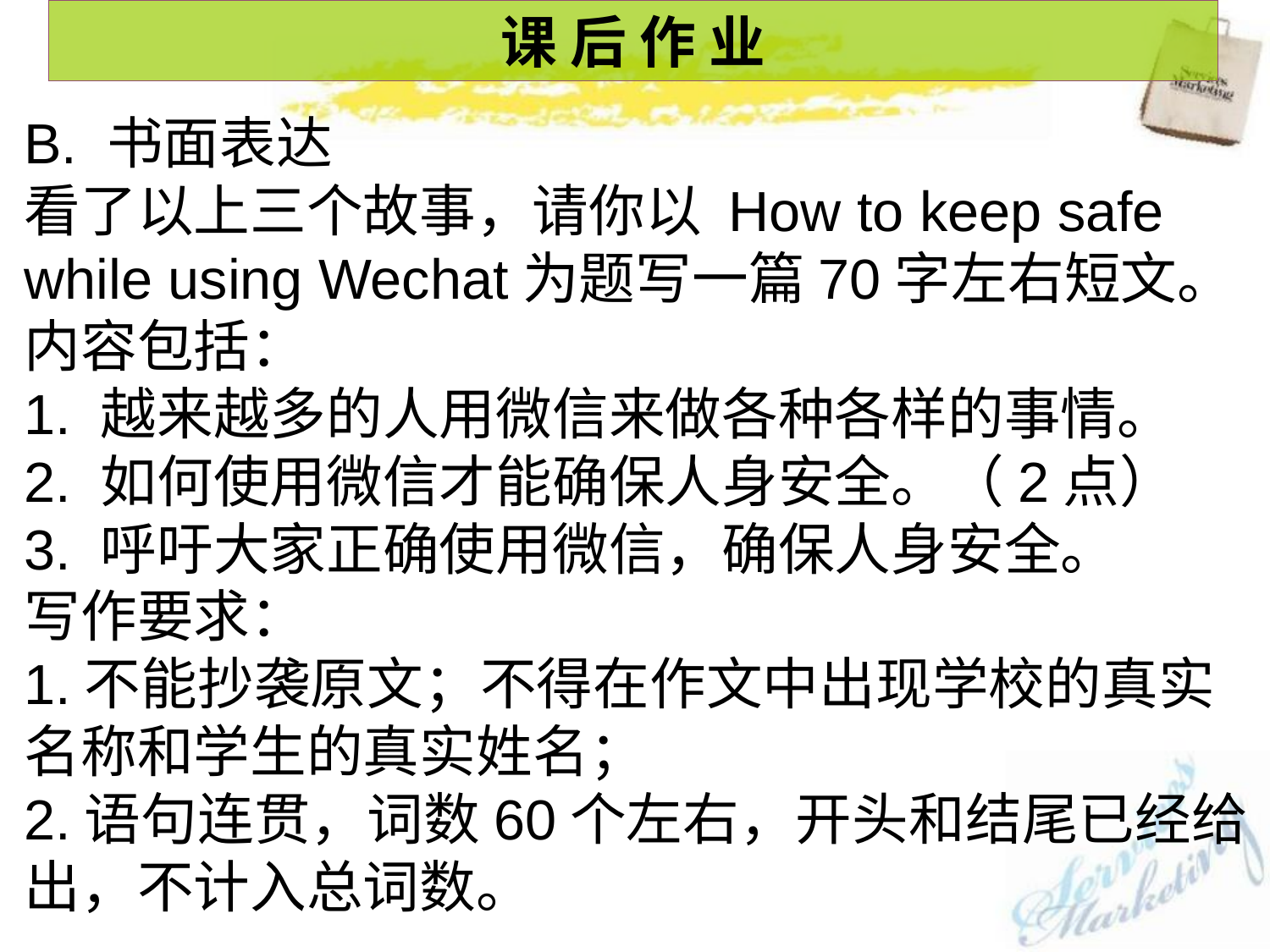

课 后 作 业
B. 书面表达
看了以上三个故事，请你以 How to keep safe while using Wechat为题写一篇70字左右短文。内容包括：
1. 越来越多的人用微信来做各种各样的事情。
2. 如何使用微信才能确保人身安全。（2点）
3. 呼吁大家正确使用微信，确保人身安全。
写作要求：
1.不能抄袭原文；不得在作文中出现学校的真实名称和学生的真实姓名；
2.语句连贯，词数60个左右，开头和结尾已经给出，不计入总词数。